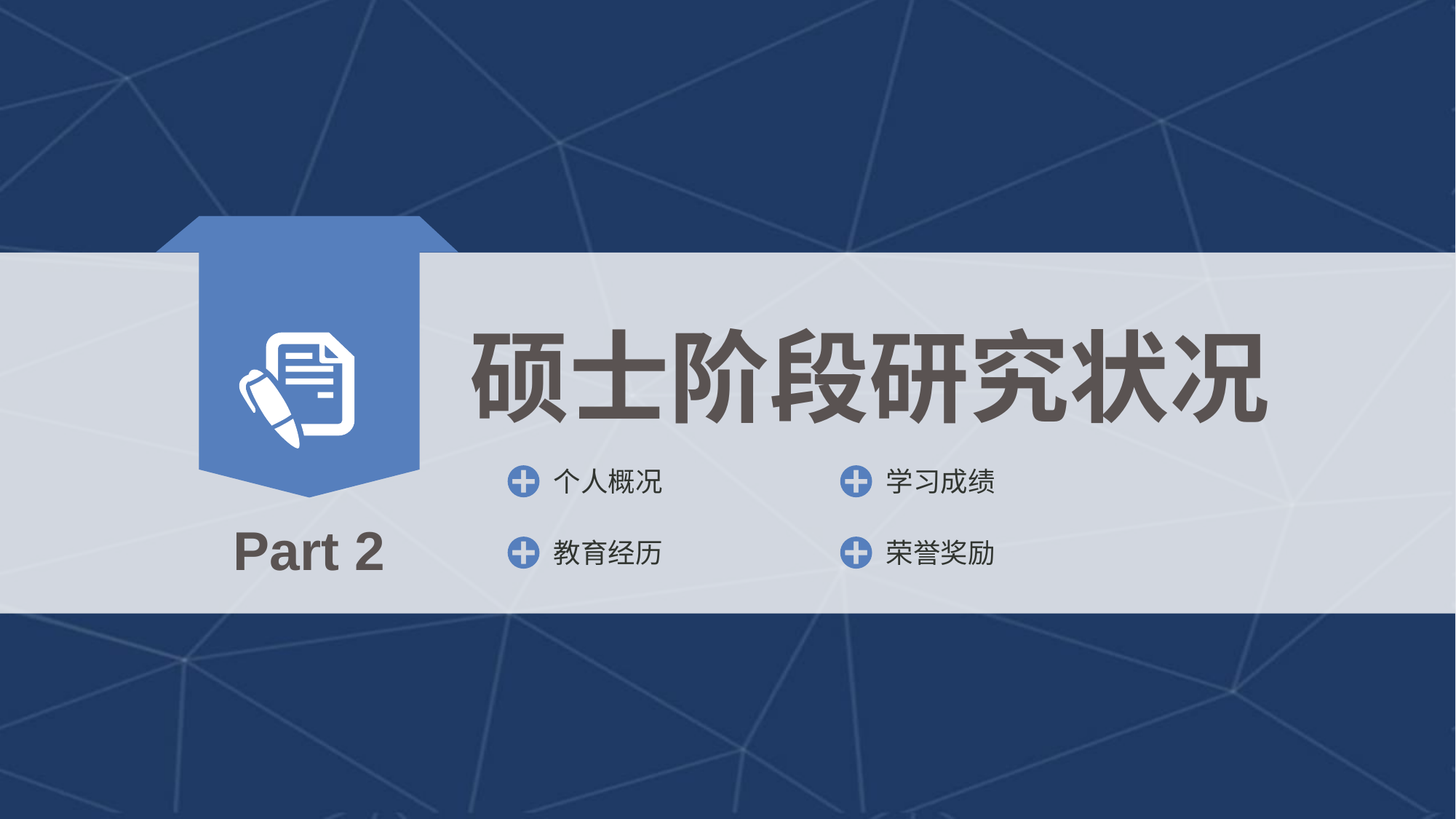

硕士阶段研究状况

个人概况
学习成绩

Part 2
教育经历
荣誉奖励